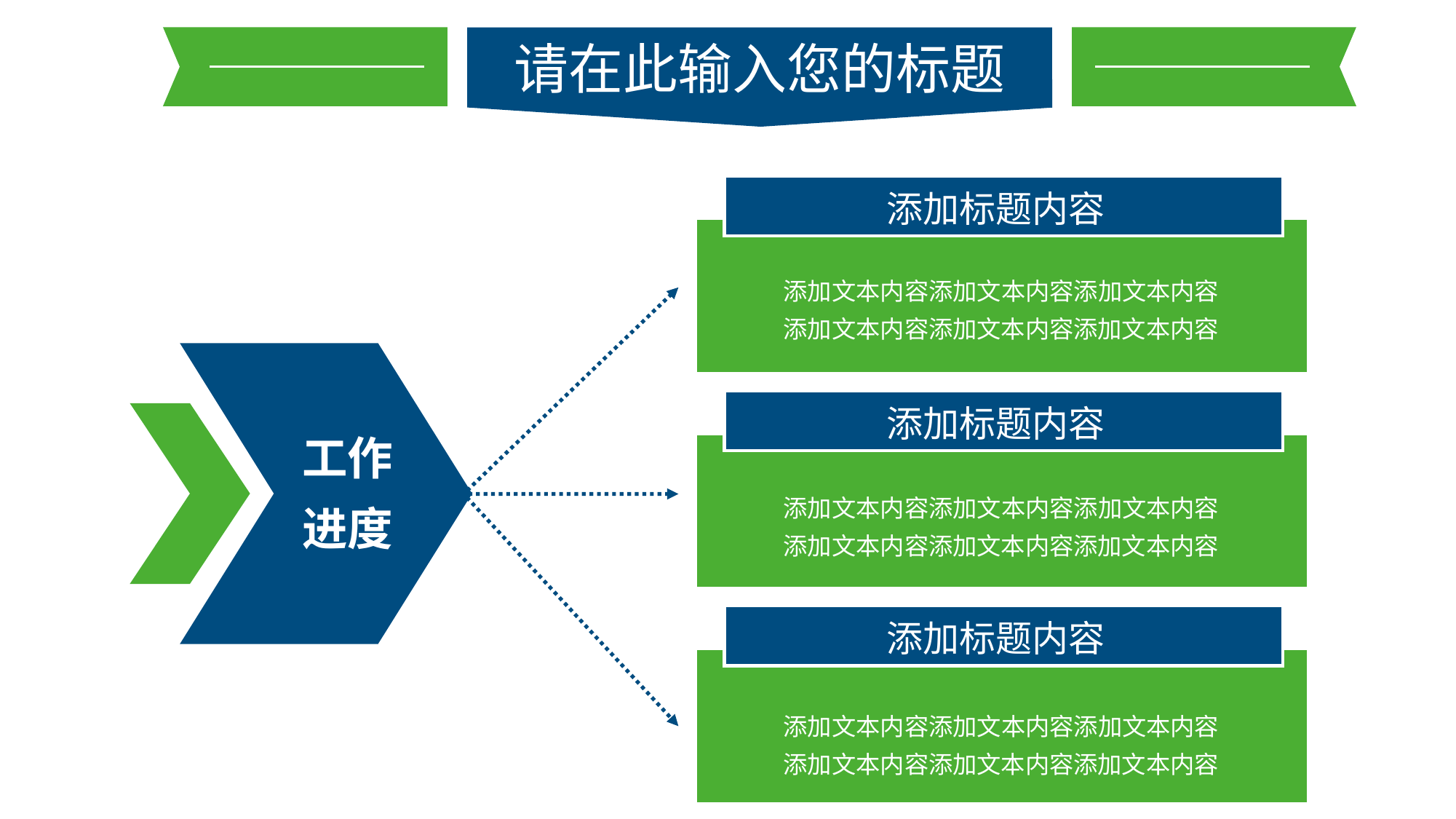

请在此输入您的标题
添加标题内容

添加文本内容添加文本内容添加文本内容
添加文本内容添加文本内容添加文本内容

添加标题内容

工作
进度

添加文本内容添加文本内容添加文本内容
添加文本内容添加文本内容添加文本内容

添加标题内容

添加文本内容添加文本内容添加文本内容
添加文本内容添加文本内容添加文本内容